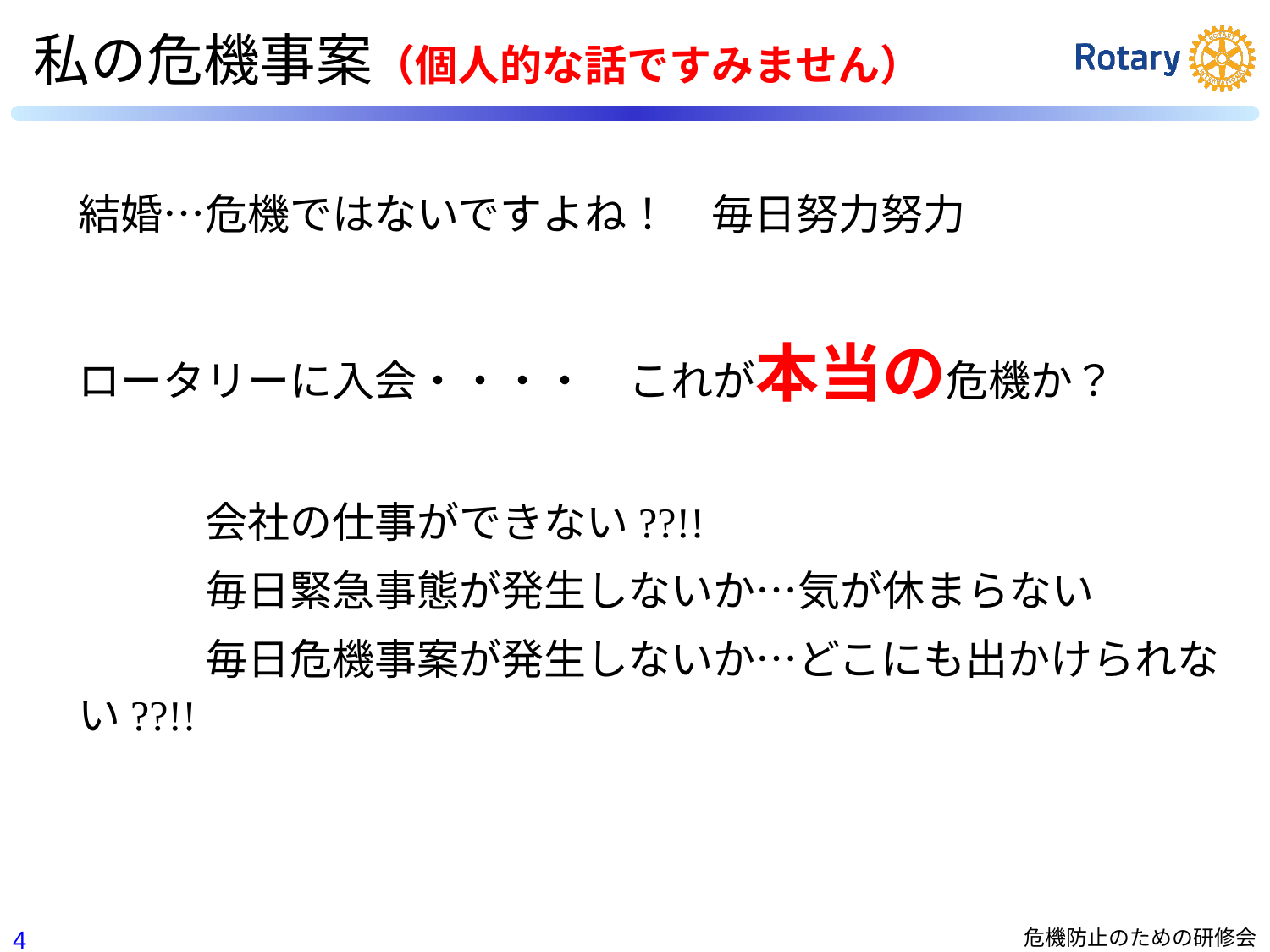

私の危機事案（個人的な話ですみません）
結婚…危機ではないですよね！　毎日努力努力

ロータリーに入会・・・・　これが本当の危機か？

　　　会社の仕事ができない??!!
　　　毎日緊急事態が発生しないか…気が休まらない
　　　毎日危機事案が発生しないか…どこにも出かけられない??!!
4
危機防止のための研修会